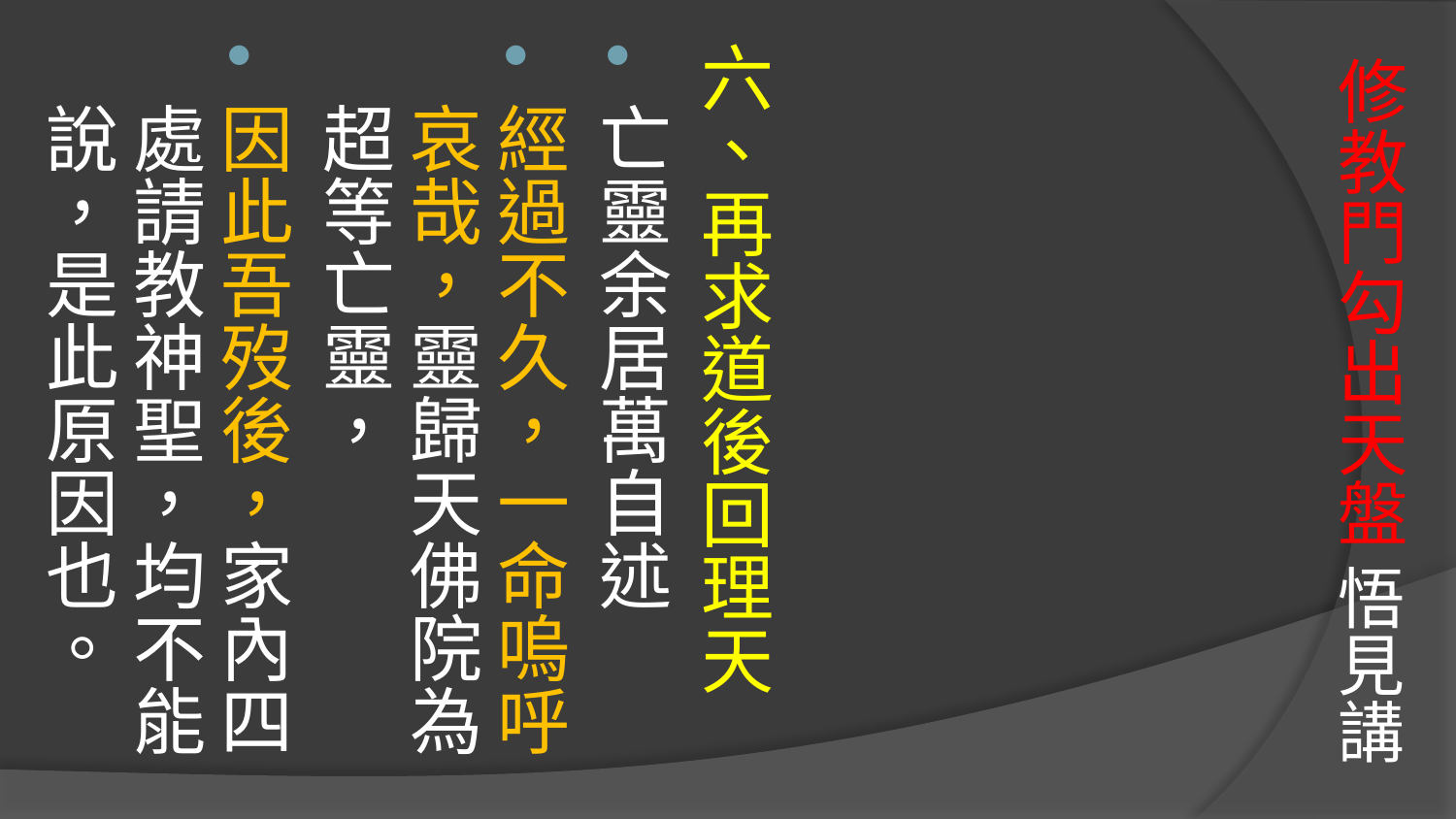

六、再求道後回理天
亡靈余居萬自述
經過不久，一命嗚呼哀哉，靈歸天佛院為超等亡靈，
因此吾歿後，家內四處請教神聖，均不能說，是此原因也。
# 修教門勾出天盤 悟見講